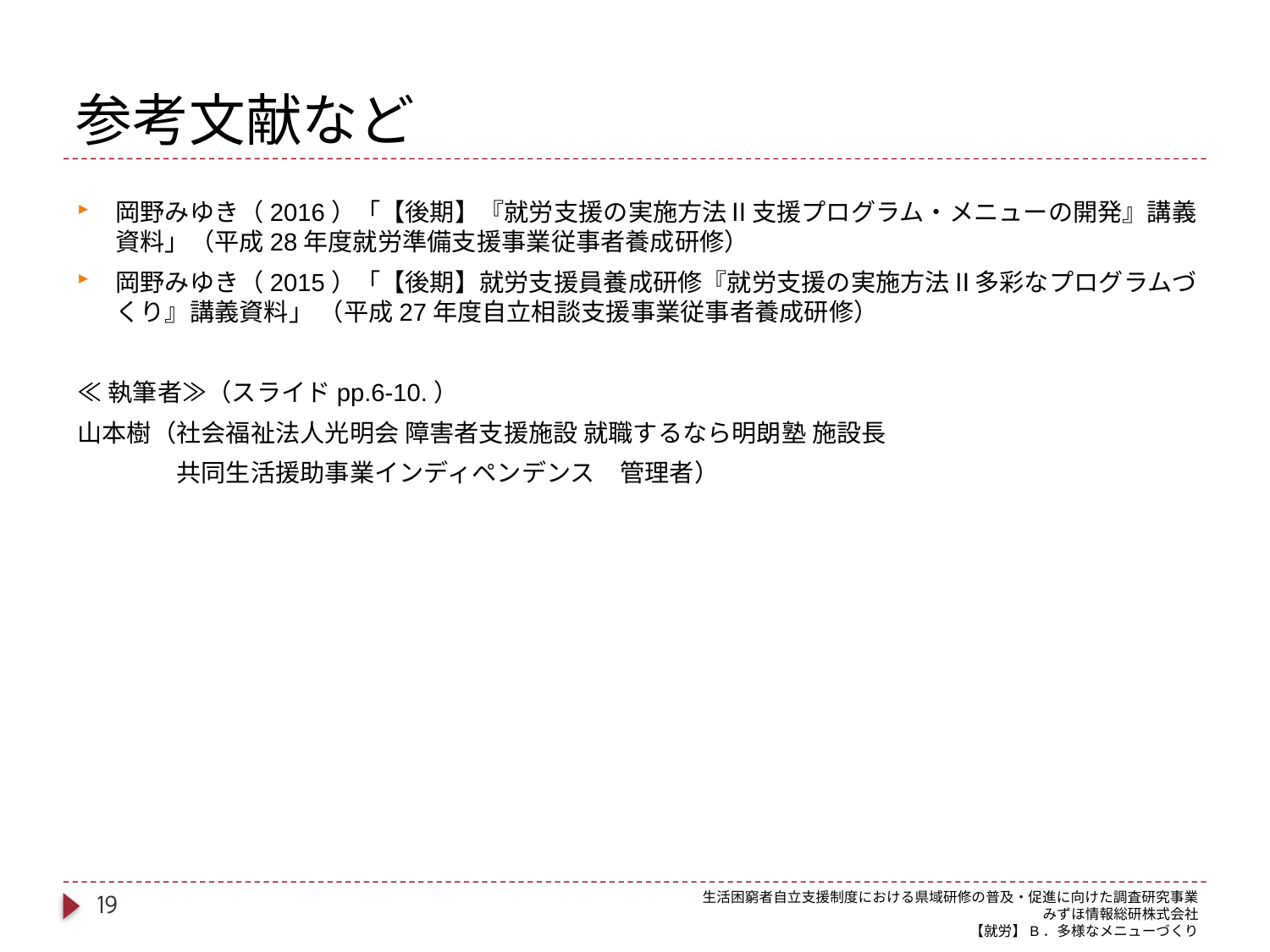

# 参考文献など
岡野みゆき（2016）「【後期】『就労支援の実施方法Ⅱ支援プログラム・メニューの開発』講義資料」（平成28年度就労準備支援事業従事者養成研修）
岡野みゆき（2015）「【後期】就労支援員養成研修『就労支援の実施方法Ⅱ多彩なプログラムづくり』講義資料」 （平成27年度自立相談支援事業従事者養成研修）

≪執筆者≫（スライドpp.6-10.）
山本樹（社会福祉法人光明会 障害者支援施設 就職するなら明朗塾 施設長
　　　　共同生活援助事業インディペンデンス　管理者）

19
生活困窮者自立支援制度における県域研修の普及・促進に向けた調査研究事業
みずほ情報総研株式会社
【就労】B．多様なメニューづくり